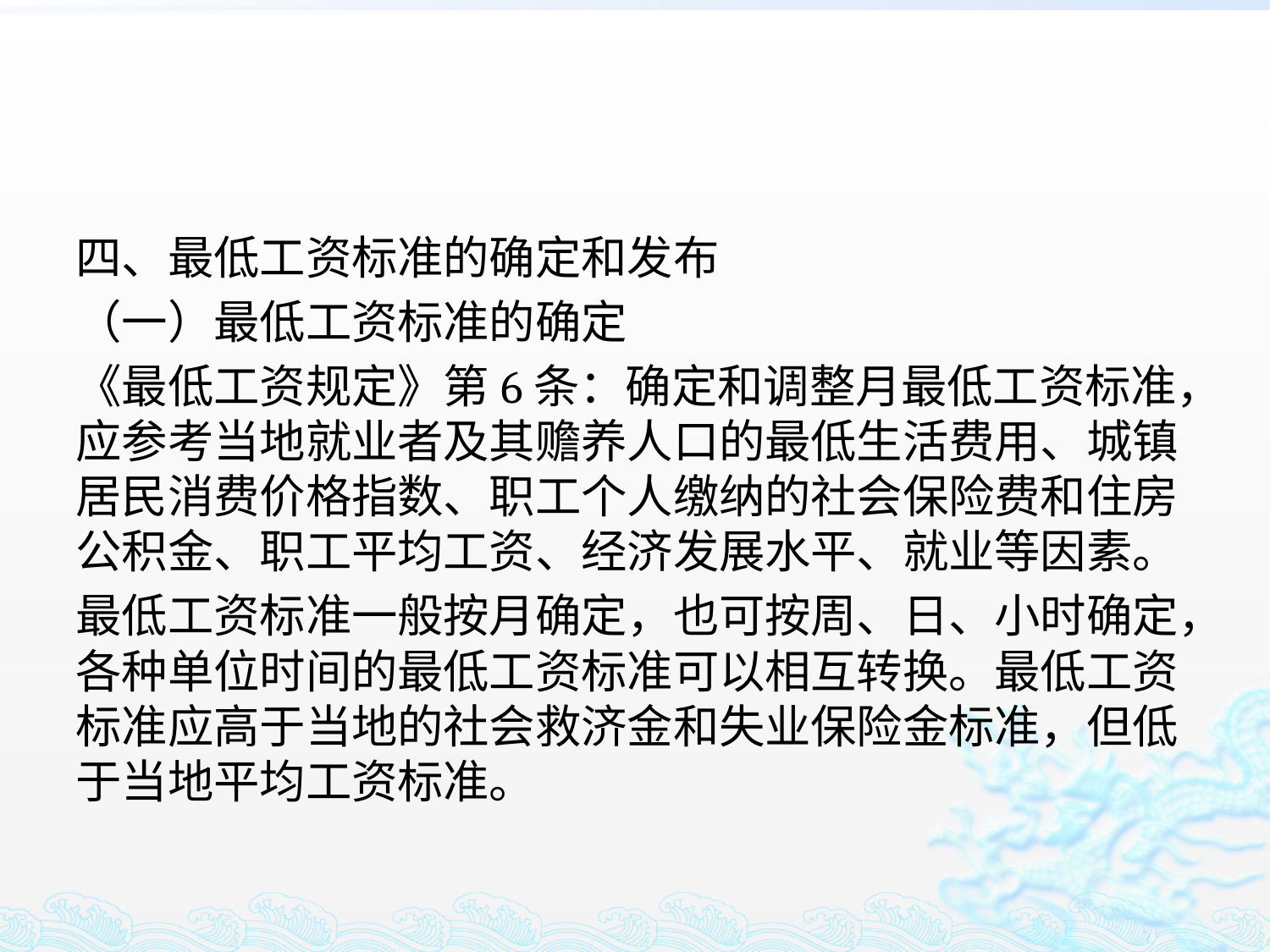

#
四、最低工资标准的确定和发布
（一）最低工资标准的确定
《最低工资规定》第6条：确定和调整月最低工资标准，应参考当地就业者及其赡养人口的最低生活费用、城镇居民消费价格指数、职工个人缴纳的社会保险费和住房公积金、职工平均工资、经济发展水平、就业等因素。
最低工资标准一般按月确定，也可按周、日、小时确定，各种单位时间的最低工资标准可以相互转换。最低工资标准应高于当地的社会救济金和失业保险金标准，但低于当地平均工资标准。